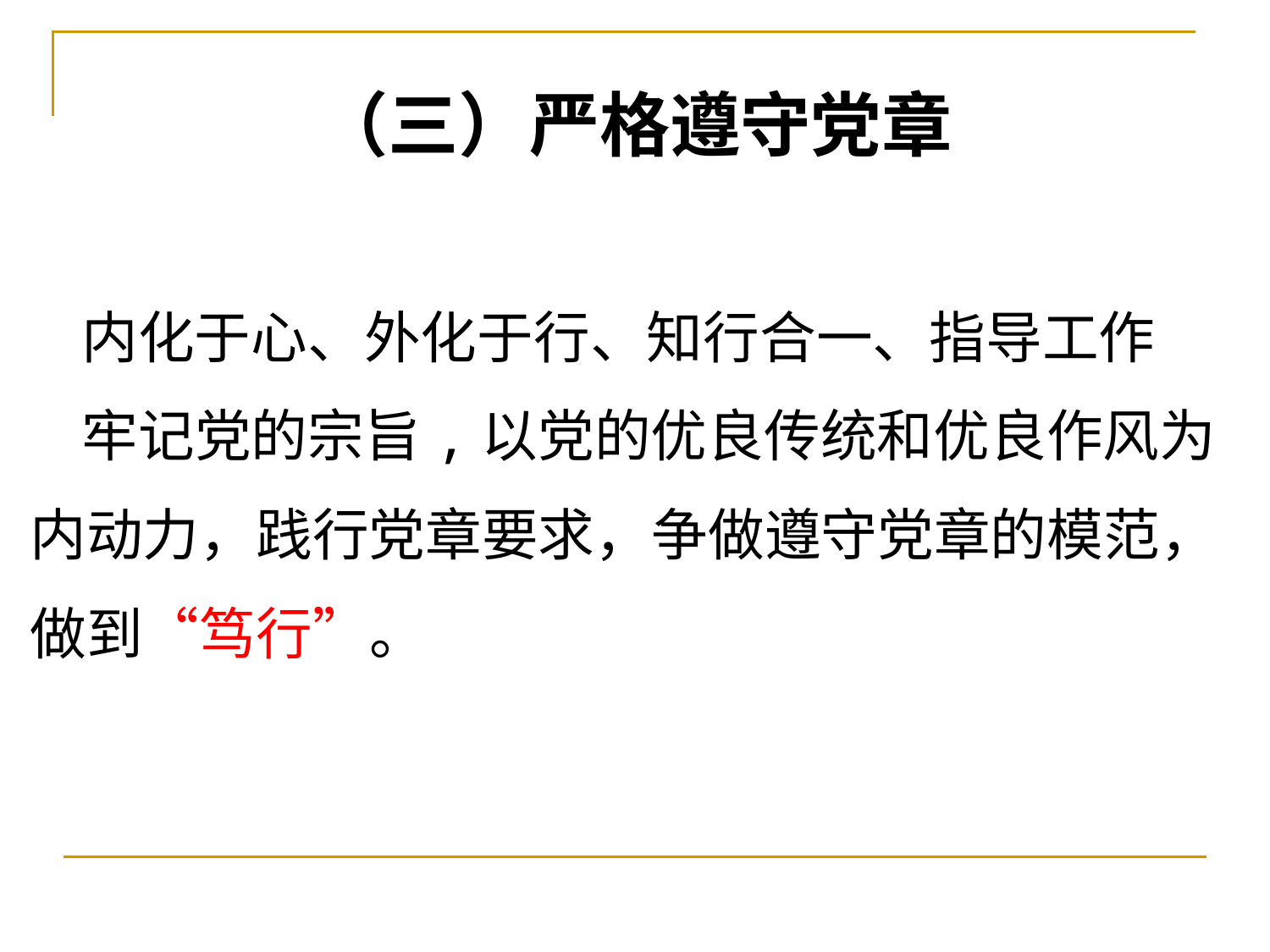

# （三）严格遵守党章
   内化于心、外化于行、知行合一、指导工作
   牢记党的宗旨,以党的优良传统和优良作风为内动力，践行党章要求，争做遵守党章的模范，做到“笃行”。